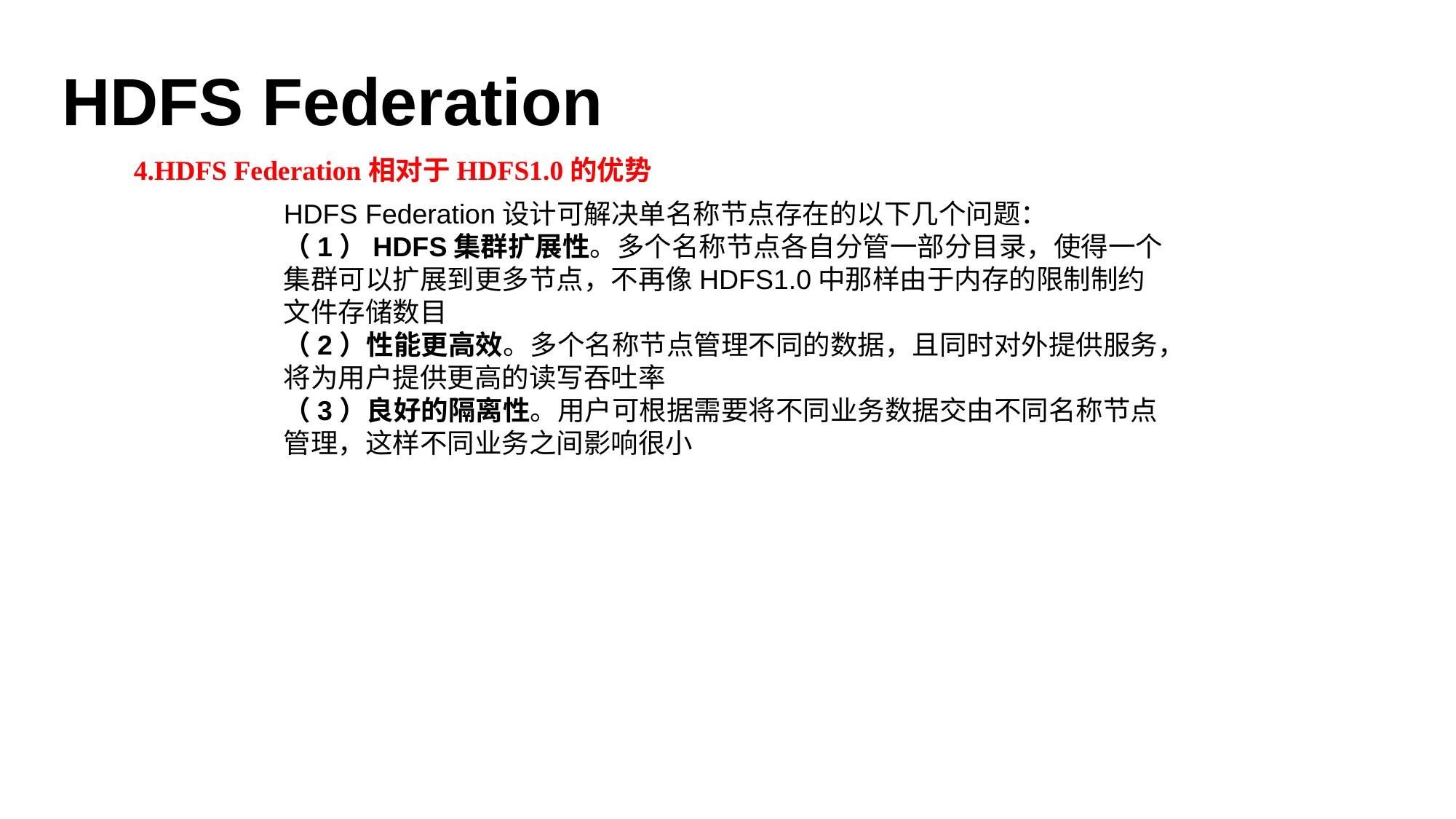

# HDFS Federation
4.HDFS Federation相对于HDFS1.0的优势
HDFS Federation设计可解决单名称节点存在的以下几个问题：
（1）HDFS集群扩展性。多个名称节点各自分管一部分目录，使得一个集群可以扩展到更多节点，不再像HDFS1.0中那样由于内存的限制制约文件存储数目
（2）性能更高效。多个名称节点管理不同的数据，且同时对外提供服务，将为用户提供更高的读写吞吐率
（3）良好的隔离性。用户可根据需要将不同业务数据交由不同名称节点管理，这样不同业务之间影响很小